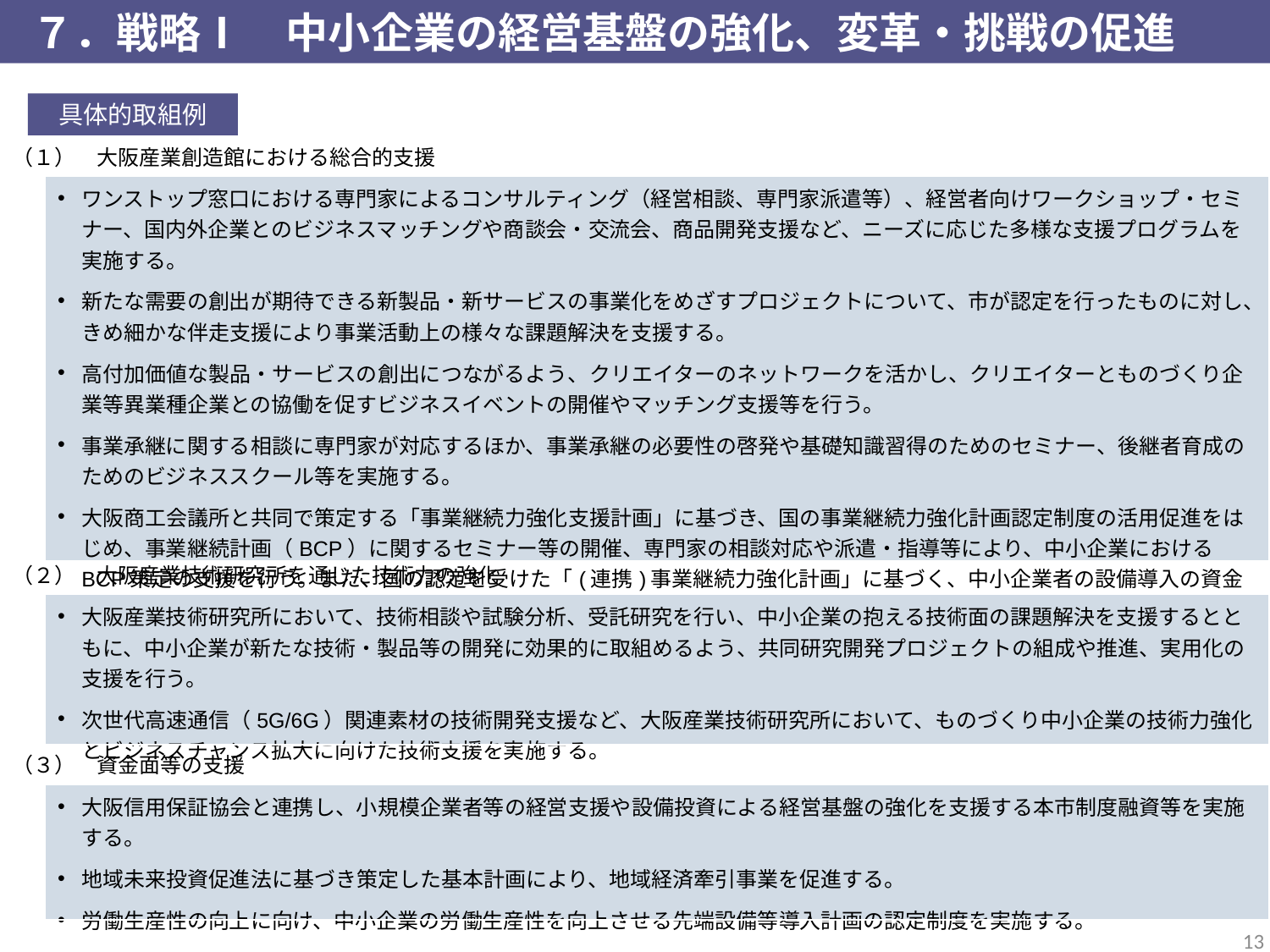

７．戦略Ⅰ　中小企業の経営基盤の強化、変革・挑戦の促進
具体的取組例
（１）　大阪産業創造館における総合的支援
| ワンストップ窓口における専門家によるコンサルティング（経営相談、専門家派遣等）、経営者向けワークショップ・セミナー、国内外企業とのビジネスマッチングや商談会・交流会、商品開発支援など、ニーズに応じた多様な支援プログラムを実施する。 新たな需要の創出が期待できる新製品・新サービスの事業化をめざすプロジェクトについて、市が認定を行ったものに対し、きめ細かな伴走支援により事業活動上の様々な課題解決を支援する。 高付加価値な製品・サービスの創出につながるよう、クリエイターのネットワークを活かし、クリエイターとものづくり企業等異業種企業との協働を促すビジネスイベントの開催やマッチング支援等を行う。 事業承継に関する相談に専門家が対応するほか、事業承継の必要性の啓発や基礎知識習得のためのセミナー、後継者育成のためのビジネススクール等を実施する。 大阪商工会議所と共同で策定する「事業継続力強化支援計画」に基づき、国の事業継続力強化計画認定制度の活用促進をはじめ、事業継続計画（BCP）に関するセミナー等の開催、専門家の相談対応や派遣・指導等により、中小企業におけるBCP策定の支援を行う。また、国の認定を受けた「(連携)事業継続力強化計画」に基づく、中小企業者の設備導入の資金調達を支援する制度融資（設備投資応援融資）を実施する。 |
| --- |
（２）　大阪産業技術研究所を通じた技術力の強化
| 大阪産業技術研究所において、技術相談や試験分析、受託研究を行い、中小企業の抱える技術面の課題解決を支援するとともに、中小企業が新たな技術・製品等の開発に効果的に取組めるよう、共同研究開発プロジェクトの組成や推進、実用化の支援を行う。 次世代高速通信（5G/6G）関連素材の技術開発支援など、大阪産業技術研究所において、ものづくり中小企業の技術力強化とビジネスチャンス拡大に向けた技術支援を実施する。 |
| --- |
（３）　資金面等の支援
| 大阪信用保証協会と連携し、小規模企業者等の経営支援や設備投資による経営基盤の強化を支援する本市制度融資等を実施する。 地域未来投資促進法に基づき策定した基本計画により、地域経済牽引事業を促進する。 労働生産性の向上に向け、中小企業の労働生産性を向上させる先端設備等導入計画の認定制度を実施する。 |
| --- |
13